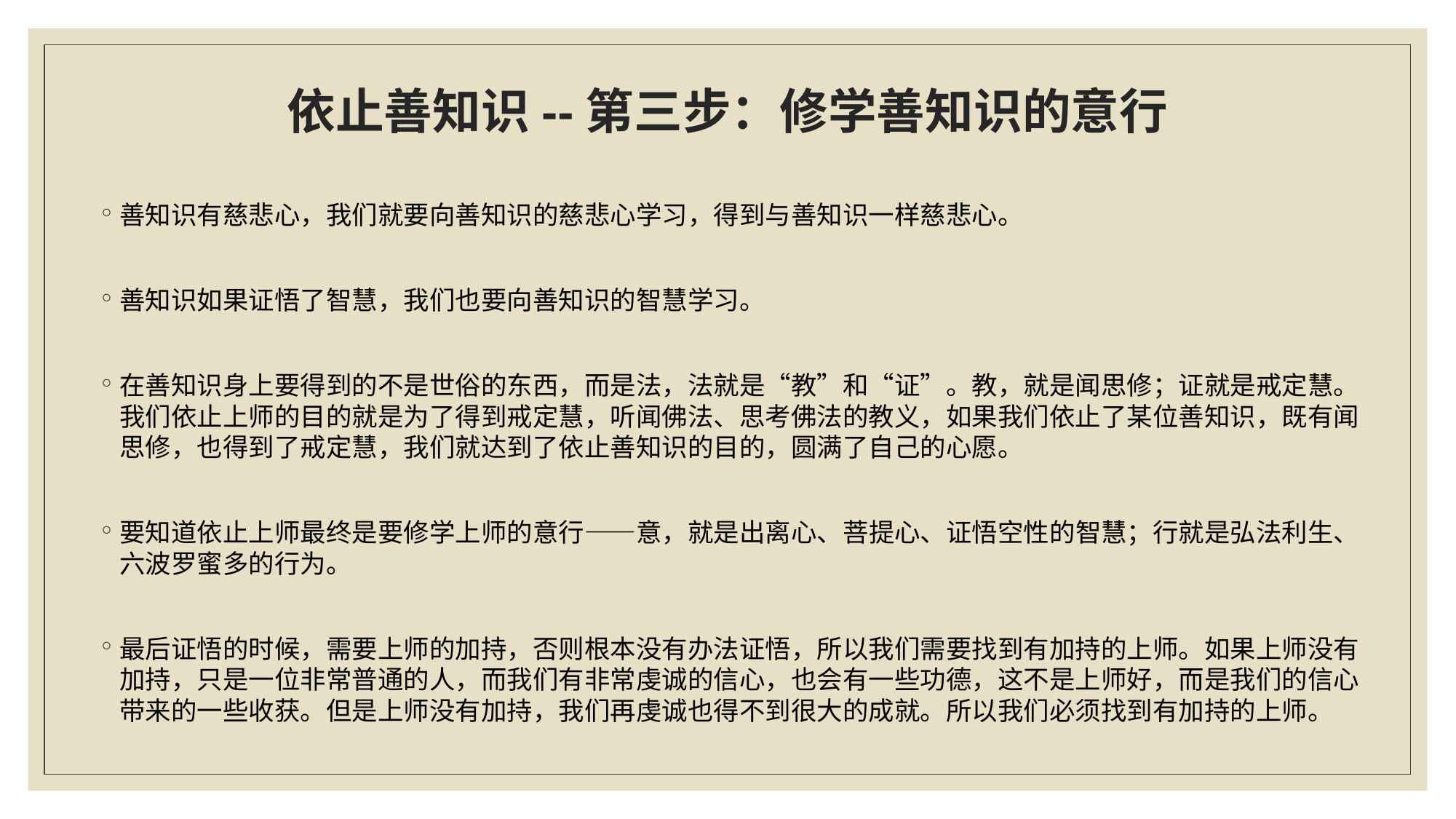

# 依止善知识--第三步：修学善知识的意行

善知识有慈悲心，我们就要向善知识的慈悲心学习，得到与善知识一样慈悲心。

善知识如果证悟了智慧，我们也要向善知识的智慧学习。

在善知识身上要得到的不是世俗的东西，而是法，法就是“教”和“证”。教，就是闻思修；证就是戒定慧。我们依止上师的目的就是为了得到戒定慧，听闻佛法、思考佛法的教义，如果我们依止了某位善知识，既有闻思修，也得到了戒定慧，我们就达到了依止善知识的目的，圆满了自己的心愿。

要知道依止上师最终是要修学上师的意行——意，就是出离心、菩提心、证悟空性的智慧；行就是弘法利生、六波罗蜜多的行为。

最后证悟的时候，需要上师的加持，否则根本没有办法证悟，所以我们需要找到有加持的上师。如果上师没有加持，只是一位非常普通的人，而我们有非常虔诚的信心，也会有一些功德，这不是上师好，而是我们的信心带来的一些收获。但是上师没有加持，我们再虔诚也得不到很大的成就。所以我们必须找到有加持的上师。